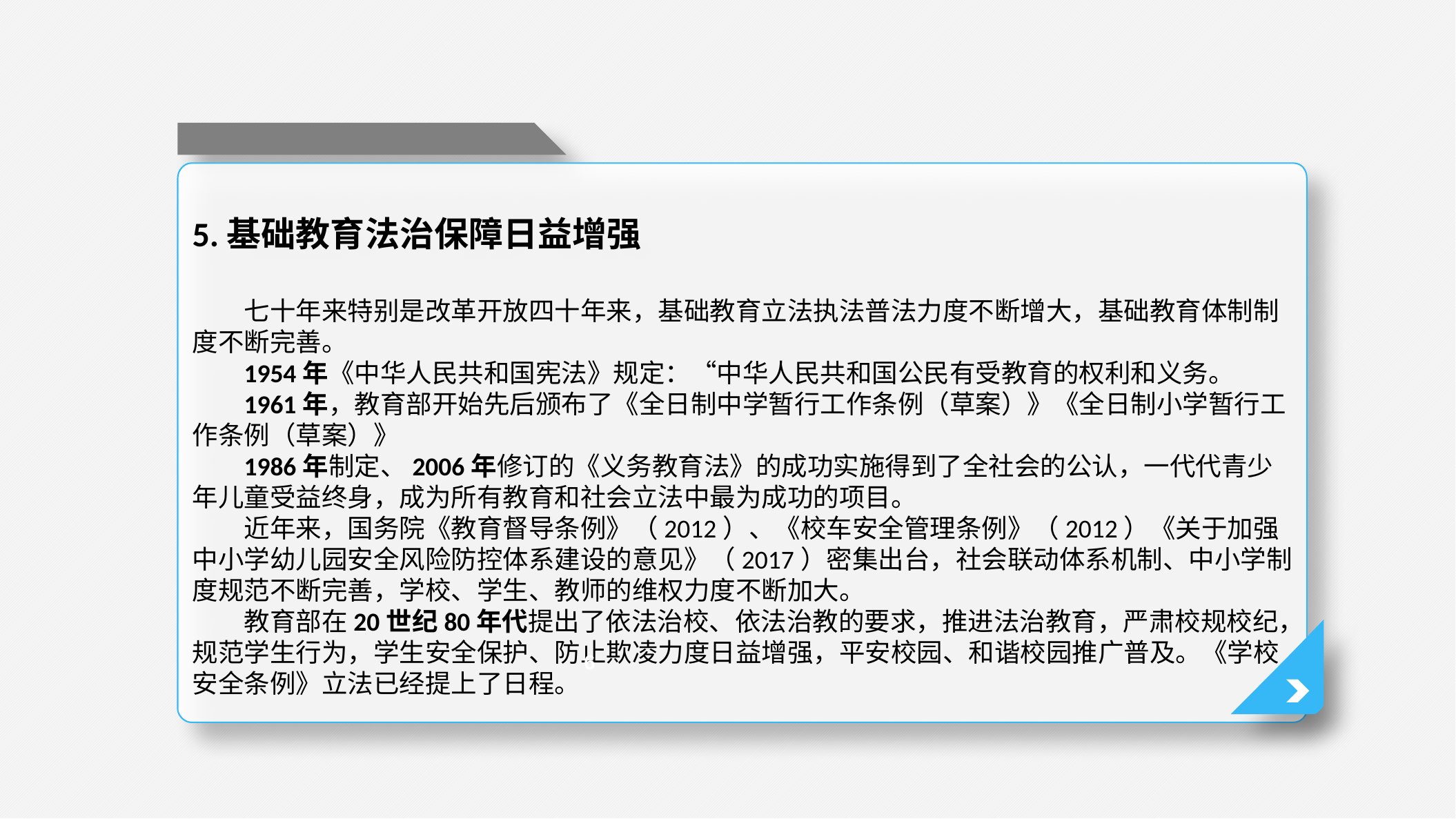

5.基础教育法治保障日益增强

七十年来特别是改革开放四十年来，基础教育立法执法普法力度不断增大，基础教育体制制度不断完善。
1954年《中华人民共和国宪法》规定：“中华人民共和国公民有受教育的权利和义务。
1961年，教育部开始先后颁布了《全日制中学暂行工作条例（草案）》《全日制小学暂行工作条例（草案）》
1986年制定、2006年修订的《义务教育法》的成功实施得到了全社会的公认，一代代青少年儿童受益终身，成为所有教育和社会立法中最为成功的项目。
近年来，国务院《教育督导条例》（2012）、《校车安全管理条例》（2012）《关于加强中小学幼儿园安全风险防控体系建设的意见》（2017）密集出台，社会联动体系机制、中小学制度规范不断完善，学校、学生、教师的维权力度不断加大。
教育部在20世纪80年代提出了依法治校、依法治教的要求，推进法治教育，严肃校规校纪，规范学生行为，学生安全保护、防止欺凌力度日益增强，平安校园、和谐校园推广普及。《学校安全条例》立法已经提上了日程。

6